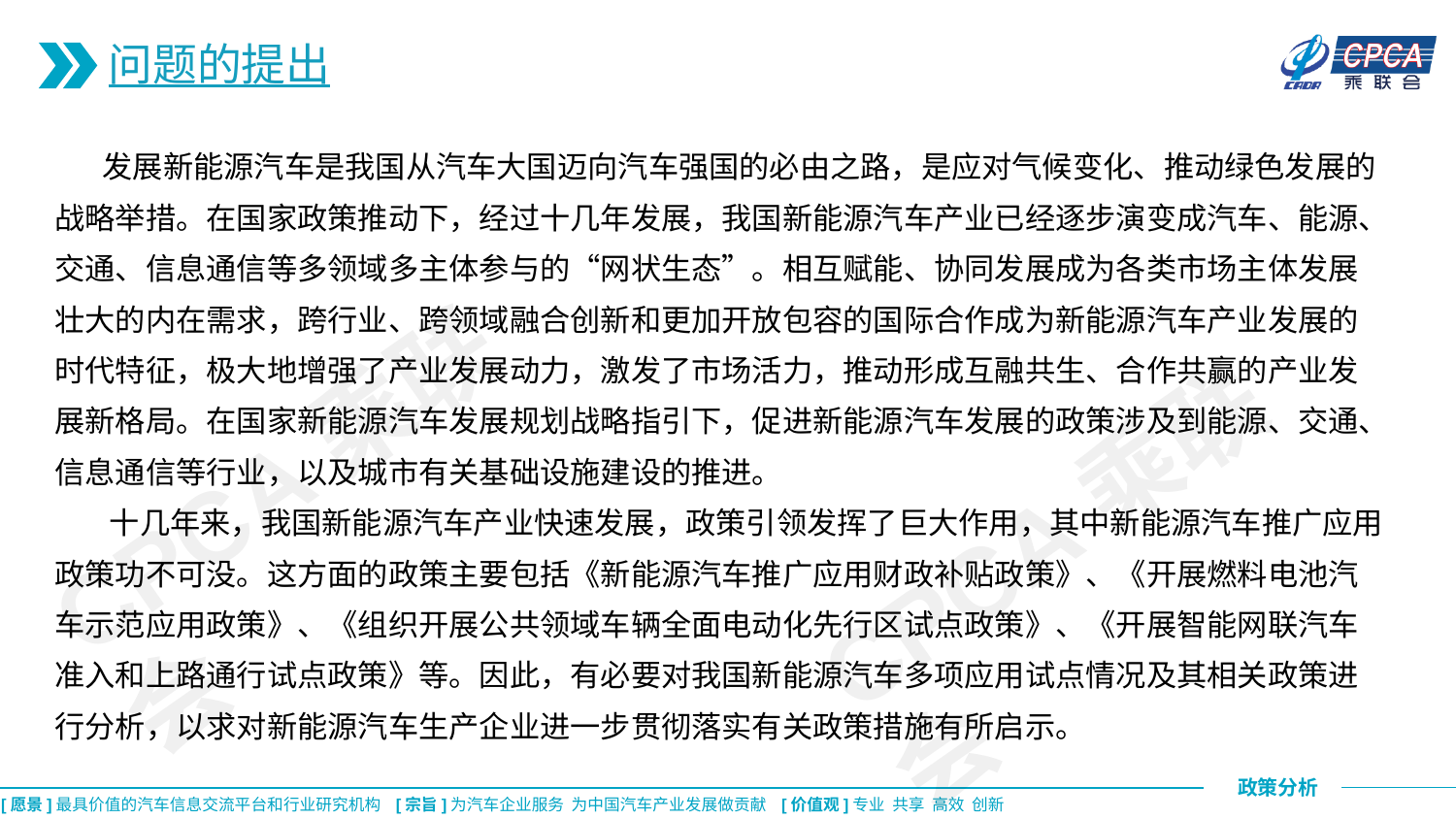

问题的提出
      发展新能源汽车是我国从汽车大国迈向汽车强国的必由之路，是应对气候变化、推动绿色发展的战略举措。在国家政策推动下，经过十几年发展，我国新能源汽车产业已经逐步演变成汽车、能源、交通、信息通信等多领域多主体参与的“网状生态”。相互赋能、协同发展成为各类市场主体发展壮大的内在需求，跨行业、跨领域融合创新和更加开放包容的国际合作成为新能源汽车产业发展的时代特征，极大地增强了产业发展动力，激发了市场活力，推动形成互融共生、合作共赢的产业发展新格局。在国家新能源汽车发展规划战略指引下，促进新能源汽车发展的政策涉及到能源、交通、信息通信等行业，以及城市有关基础设施建设的推进。
       十几年来，我国新能源汽车产业快速发展，政策引领发挥了巨大作用，其中新能源汽车推广应用政策功不可没。这方面的政策主要包括《新能源汽车推广应用财政补贴政策》、《开展燃料电池汽车示范应用政策》、《组织开展公共领域车辆全面电动化先行区试点政策》、《开展智能网联汽车准入和上路通行试点政策》等。因此，有必要对我国新能源汽车多项应用试点情况及其相关政策进行分析，以求对新能源汽车生产企业进一步贯彻落实有关政策措施有所启示。
CPCA乘联会
CPCA乘联会